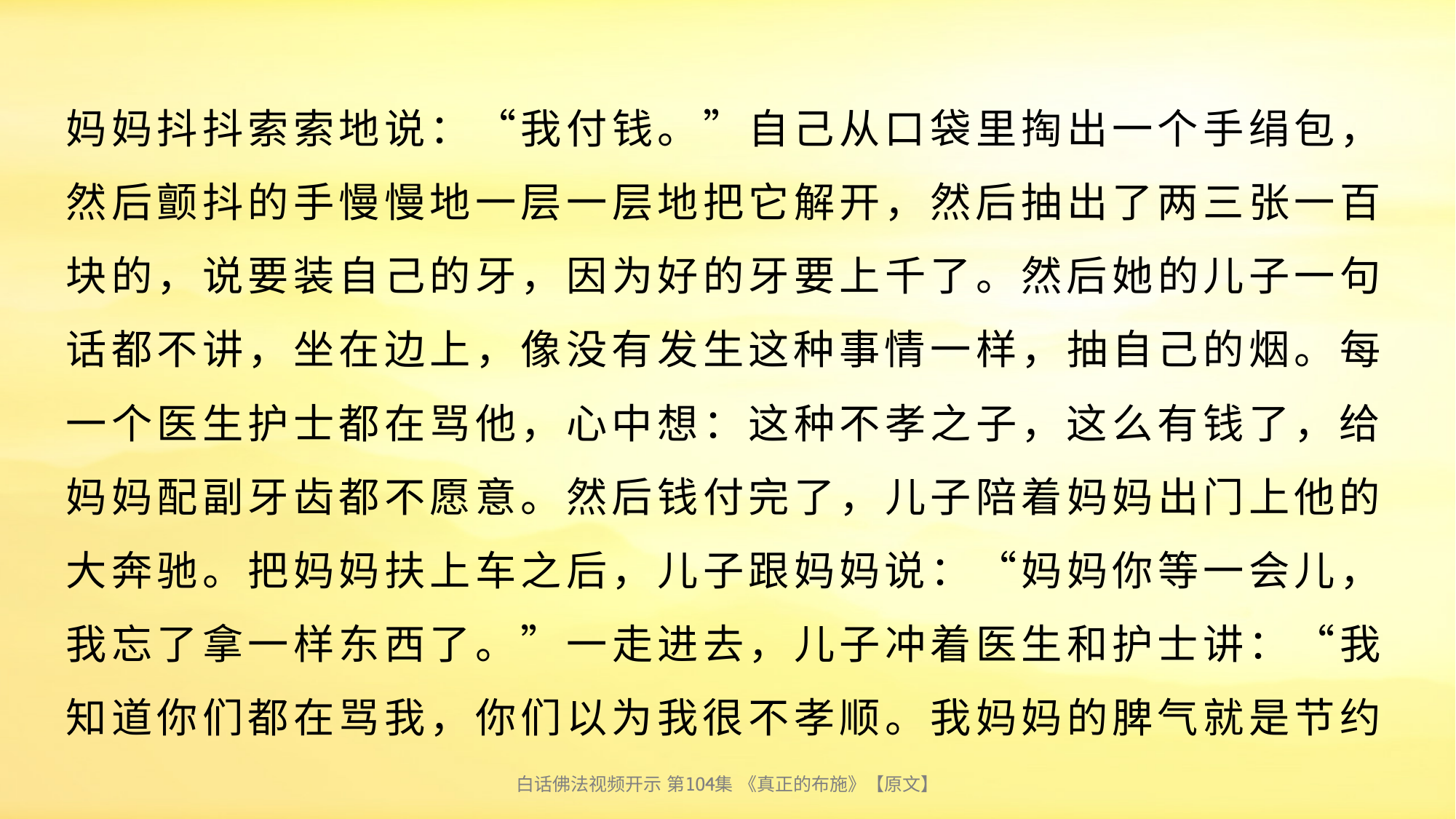

# 妈妈抖抖索索地说：“我付钱。”自己从口袋里掏出一个手绢包，然后颤抖的手慢慢地一层一层地把它解开，然后抽出了两三张一百块的，说要装自己的牙，因为好的牙要上千了。然后她的儿子一句话都不讲，坐在边上，像没有发生这种事情一样，抽自己的烟。每一个医生护士都在骂他，心中想：这种不孝之子，这么有钱了，给妈妈配副牙齿都不愿意。然后钱付完了，儿子陪着妈妈出门上他的大奔驰。把妈妈扶上车之后，儿子跟妈妈说：“妈妈你等一会儿，我忘了拿一样东西了。”一走进去，儿子冲着医生和护士讲：“我知道你们都在骂我，你们以为我很不孝顺。我妈妈的脾气就是节约
白话佛法视频开示 第104集 《真正的布施》【原文】